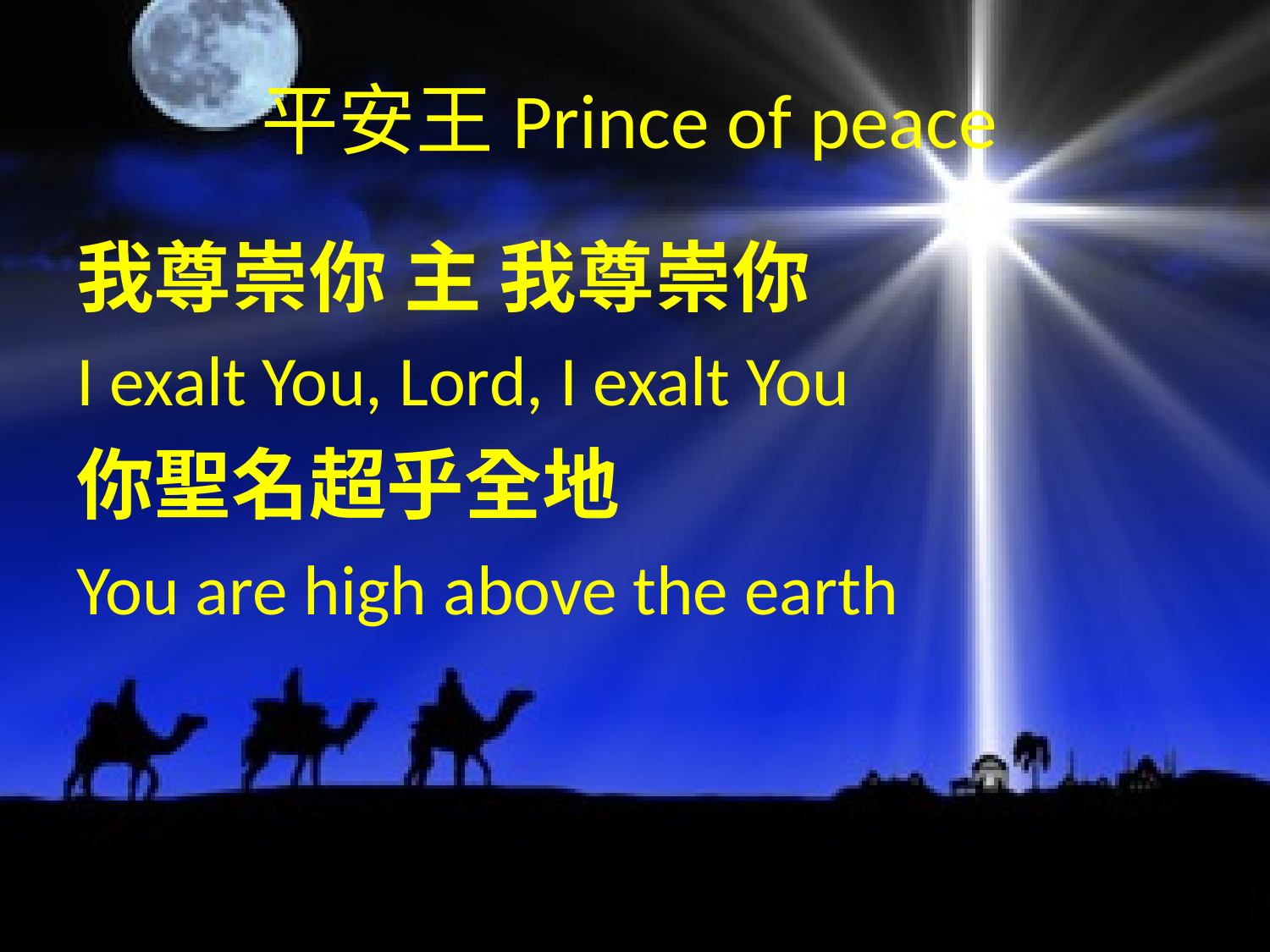

# 平安王Prince of peace
我尊崇你 主 我尊崇你
I exalt You, Lord, I exalt You
你聖名超乎全地
You are high above the earth